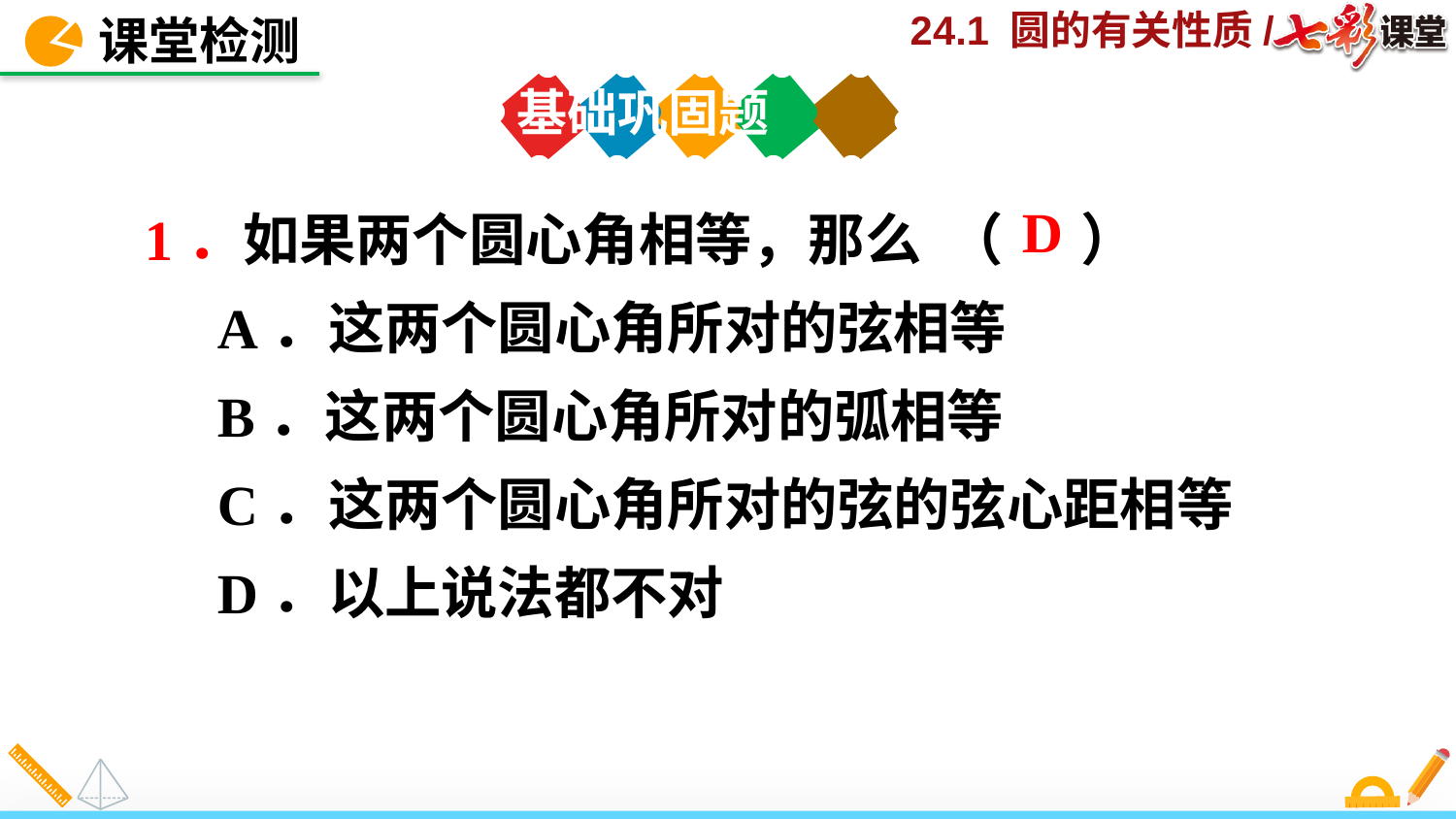

课堂检测

基础巩固题

1．如果两个圆心角相等，那么  （      ）
A．这两个圆心角所对的弦相等
B．这两个圆心角所对的弧相等
C．这两个圆心角所对的弦的弦心距相等
D．以上说法都不对
D